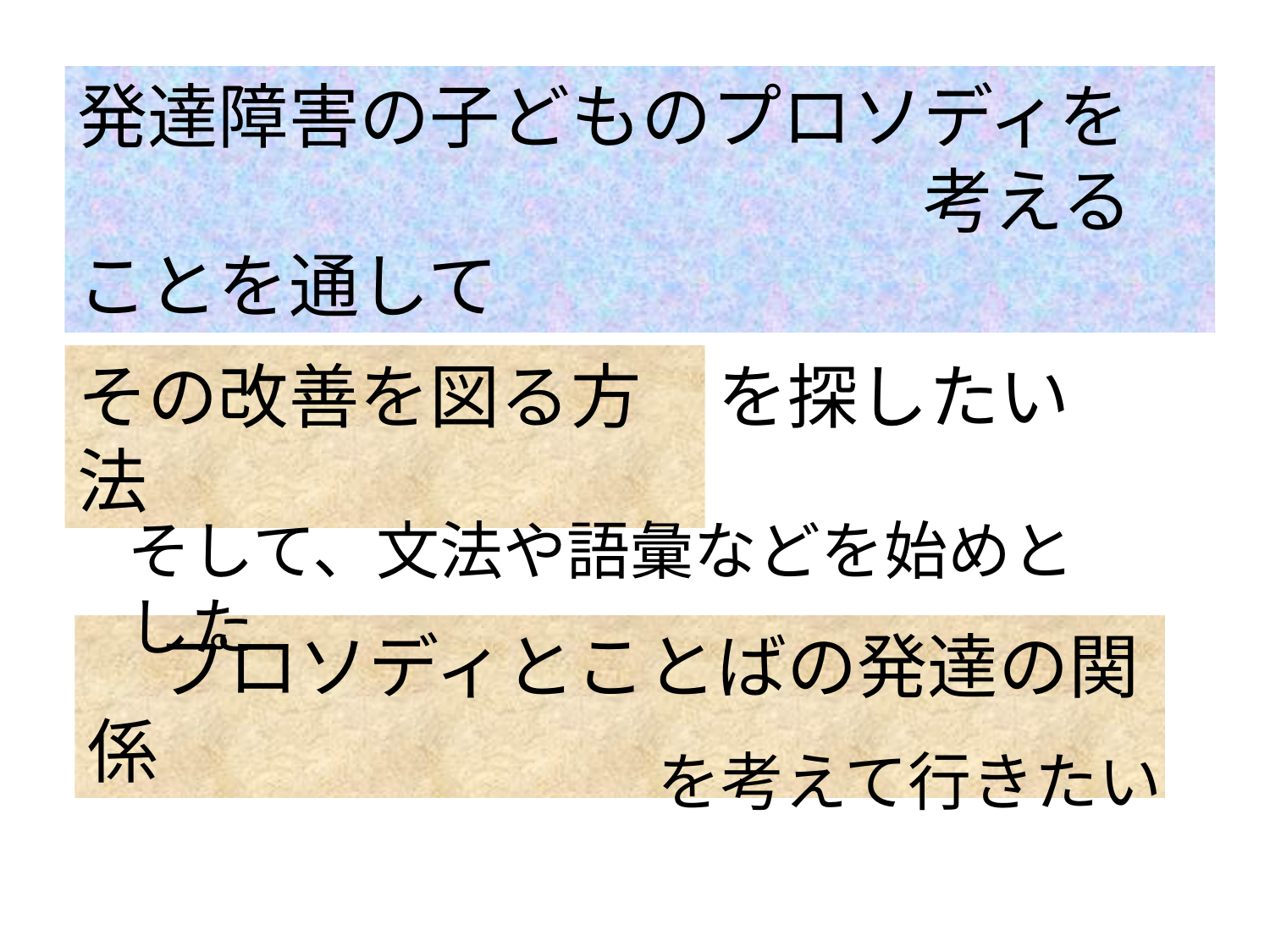

発達障害の子どものプロソディを
　　　　　　　　　　　　考えることを通して
その改善を図る方法
を探したい
そして、文法や語彙などを始めとした
　プロソディとことばの発達の関係
を考えて行きたい